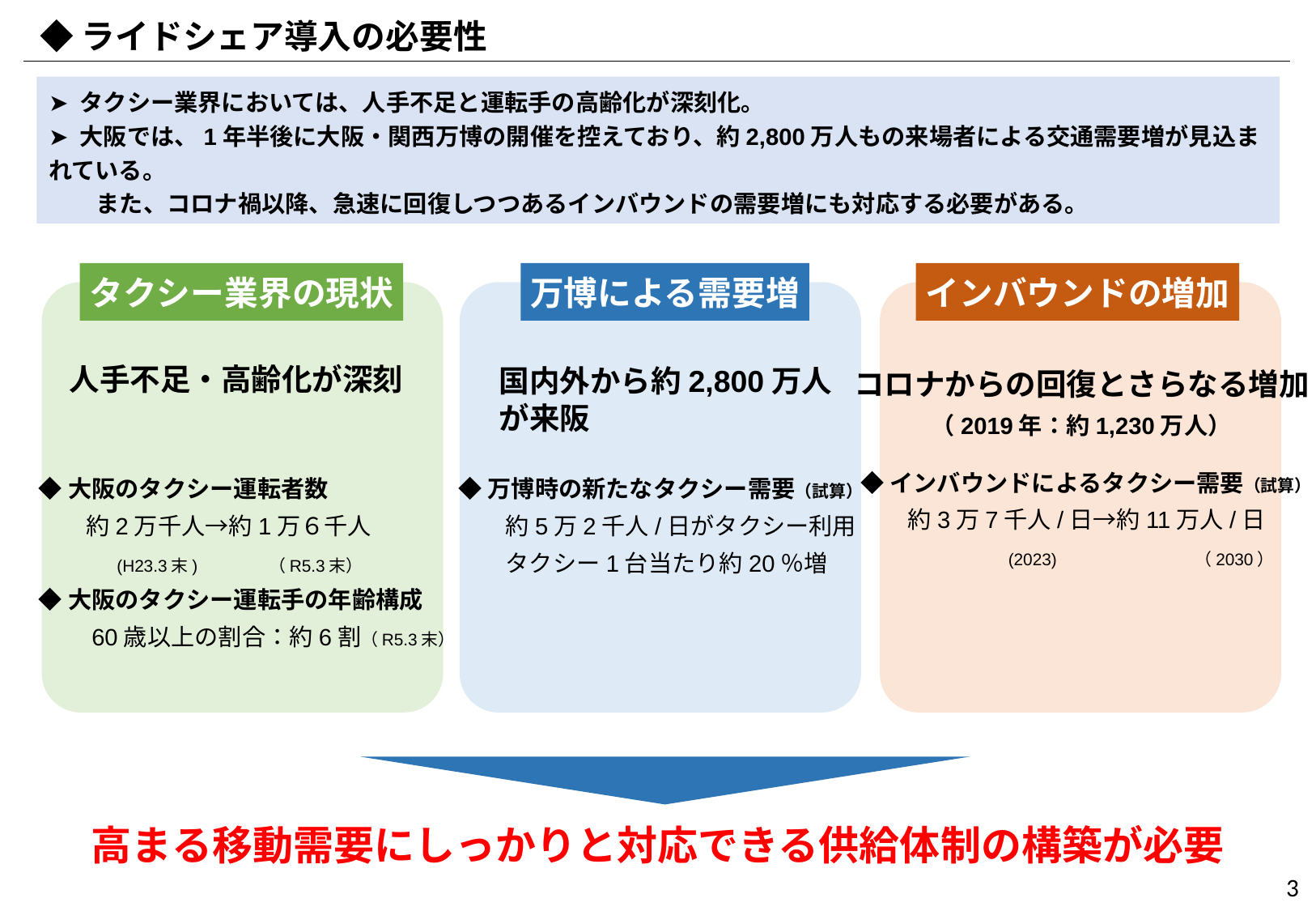

◆ライドシェア導入の必要性
➤ タクシー業界においては、人手不足と運転手の高齢化が深刻化。
➤ 大阪では、1年半後に大阪・関西万博の開催を控えており、約2,800万人もの来場者による交通需要増が見込まれている。
　　また、コロナ禍以降、急速に回復しつつあるインバウンドの需要増にも対応する必要がある。
タクシー業界の現状
万博による需要増
インバウンドの増加

人手不足・高齢化が深刻
国内外から約2,800万人
が来阪
コロナからの回復とさらなる増加
（2019年：約1,230万人）
◆インバウンドによるタクシー需要（試算）
　　約3万7千人/日→約11万人/日
　　　　　　(2023)　　　　　　　　（2030）
◆大阪のタクシー運転者数
　　約2万千人→約1万６千人
　　　　(H23.3末)　　　　（R5.3末）
◆大阪のタクシー運転手の年齢構成
　　60歳以上の割合：約6割（R5.3末）
◆万博時の新たなタクシー需要（試算）
　　約5万2千人/日がタクシー利用
　　タクシー1台当たり約20％増

高まる移動需要にしっかりと対応できる供給体制の構築が必要
3